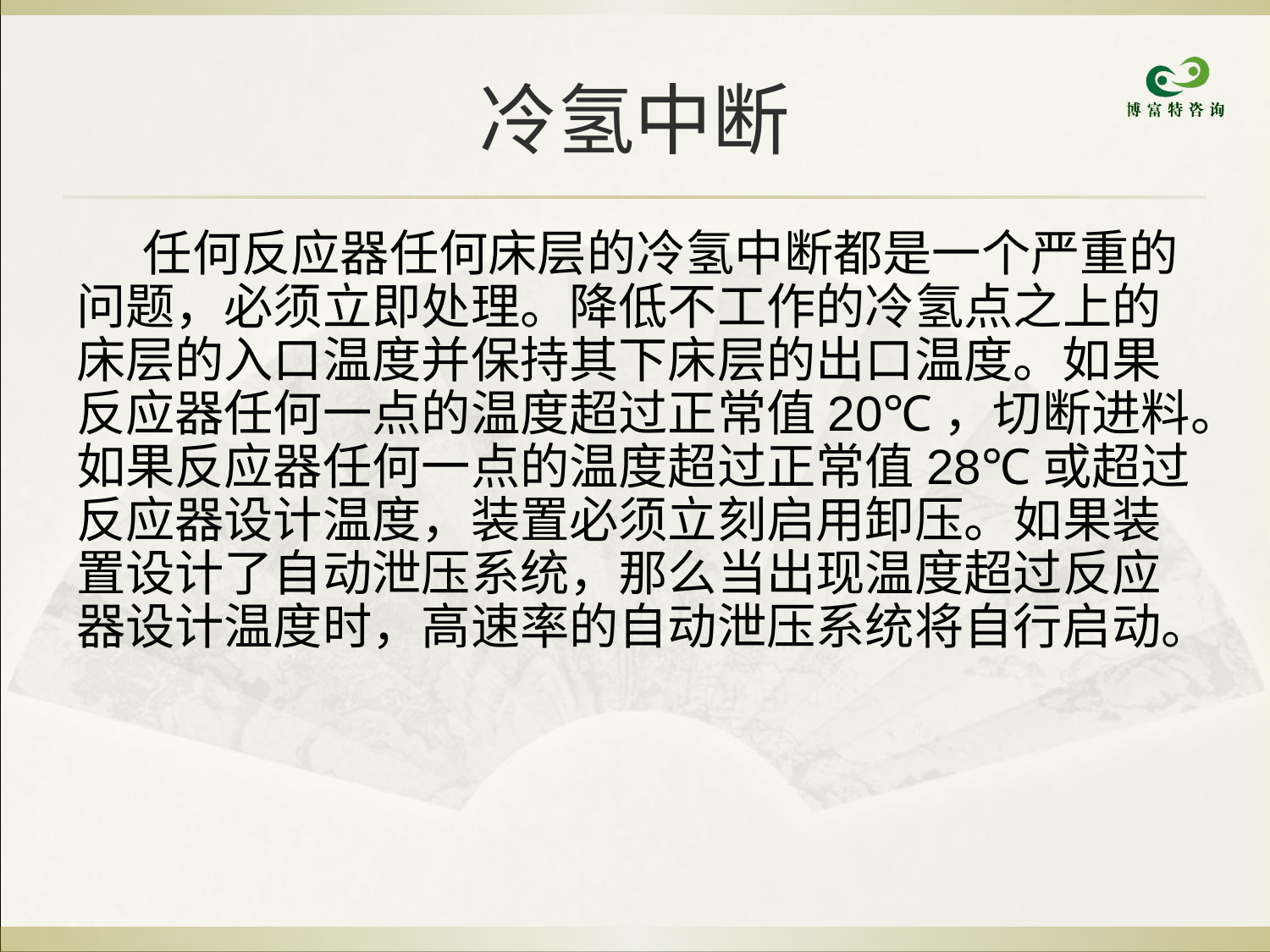

冷氢中断
     任何反应器任何床层的冷氢中断都是一个严重的问题，必须立即处理。降低不工作的冷氢点之上的床层的入口温度并保持其下床层的出口温度。如果反应器任何一点的温度超过正常值20℃，切断进料。如果反应器任何一点的温度超过正常值28℃或超过反应器设计温度，装置必须立刻启用卸压。如果装置设计了自动泄压系统，那么当出现温度超过反应器设计温度时，高速率的自动泄压系统将自行启动。